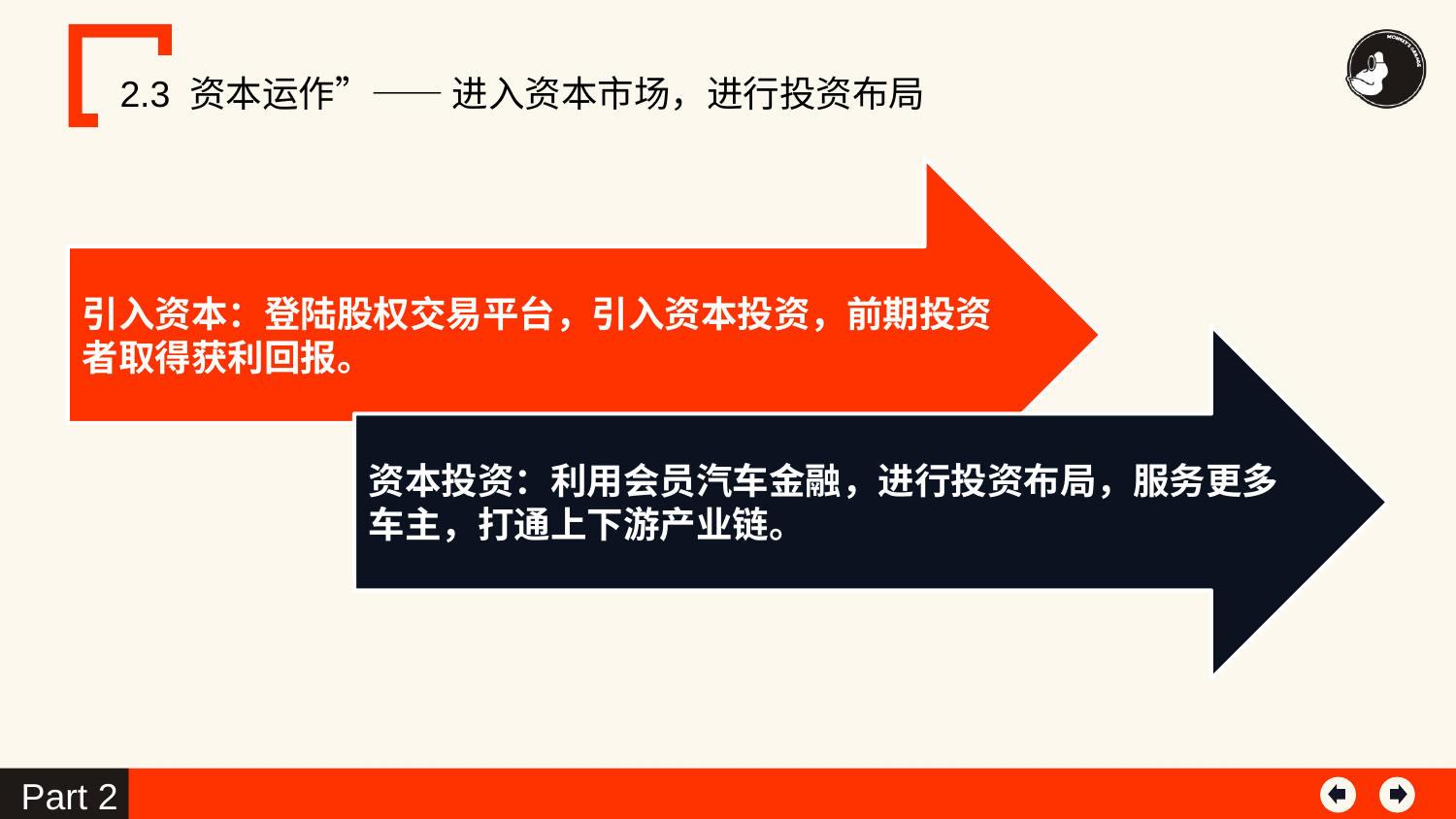

2.3 资本运作”—— 进入资本市场，进行投资布局

引入资本：登陆股权交易平台，引入资本投资，前期投资者取得获利回报。
资本投资：利用会员汽车金融，进行投资布局，服务更多车主，打通上下游产业链。
Part 2